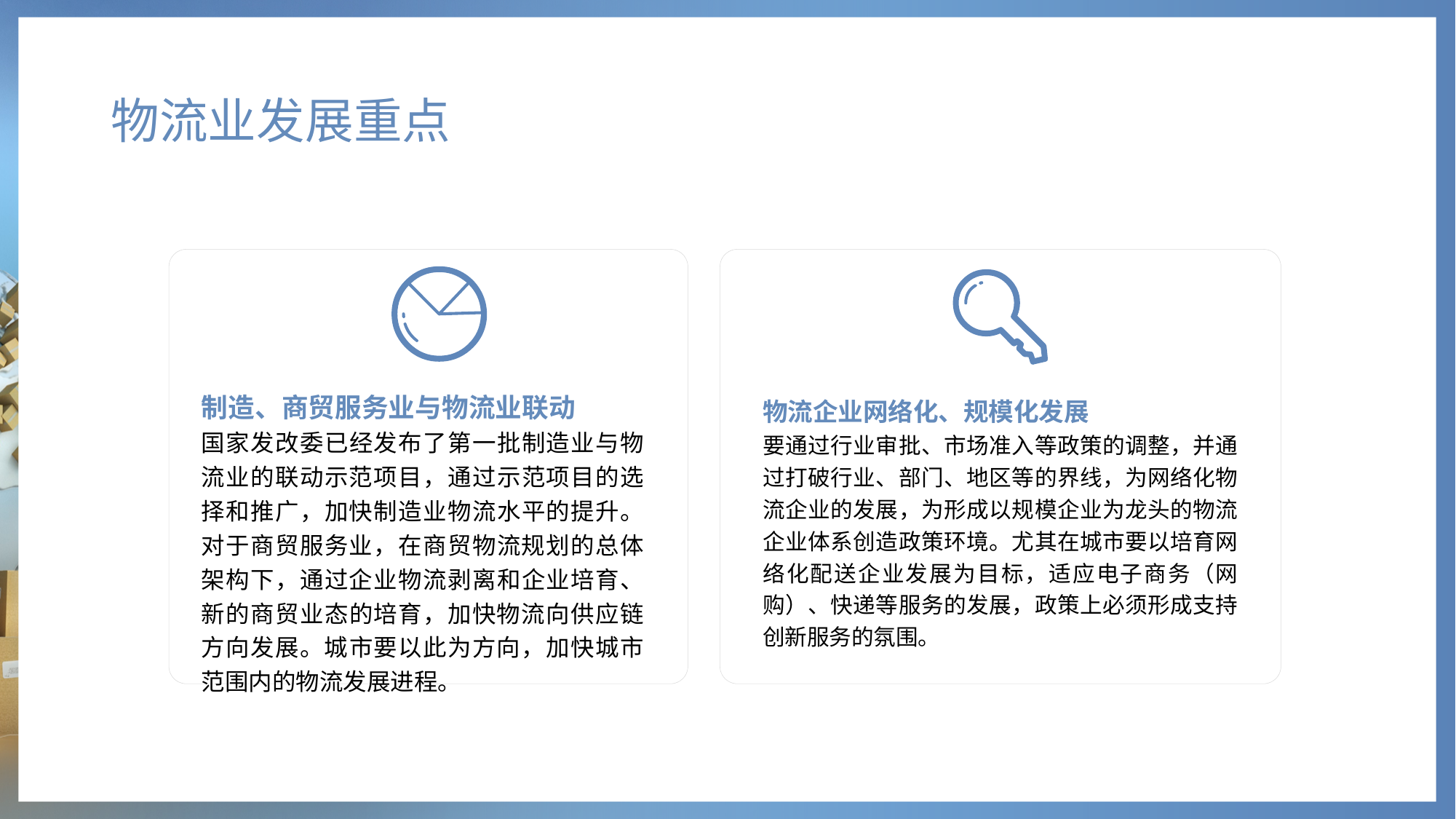

# 物流业发展重点

制造、商贸服务业与物流业联动
国家发改委已经发布了第一批制造业与物流业的联动示范项目，通过示范项目的选择和推广，加快制造业物流水平的提升。对于商贸服务业，在商贸物流规划的总体架构下，通过企业物流剥离和企业培育、新的商贸业态的培育，加快物流向供应链方向发展。城市要以此为方向，加快城市范围内的物流发展进程。

物流企业网络化、规模化发展
要通过行业审批、市场准入等政策的调整，并通过打破行业、部门、地区等的界线，为网络化物流企业的发展，为形成以规模企业为龙头的物流企业体系创造政策环境。尤其在城市要以培育网络化配送企业发展为目标，适应电子商务（网购）、快递等服务的发展，政策上必须形成支持创新服务的氛围。